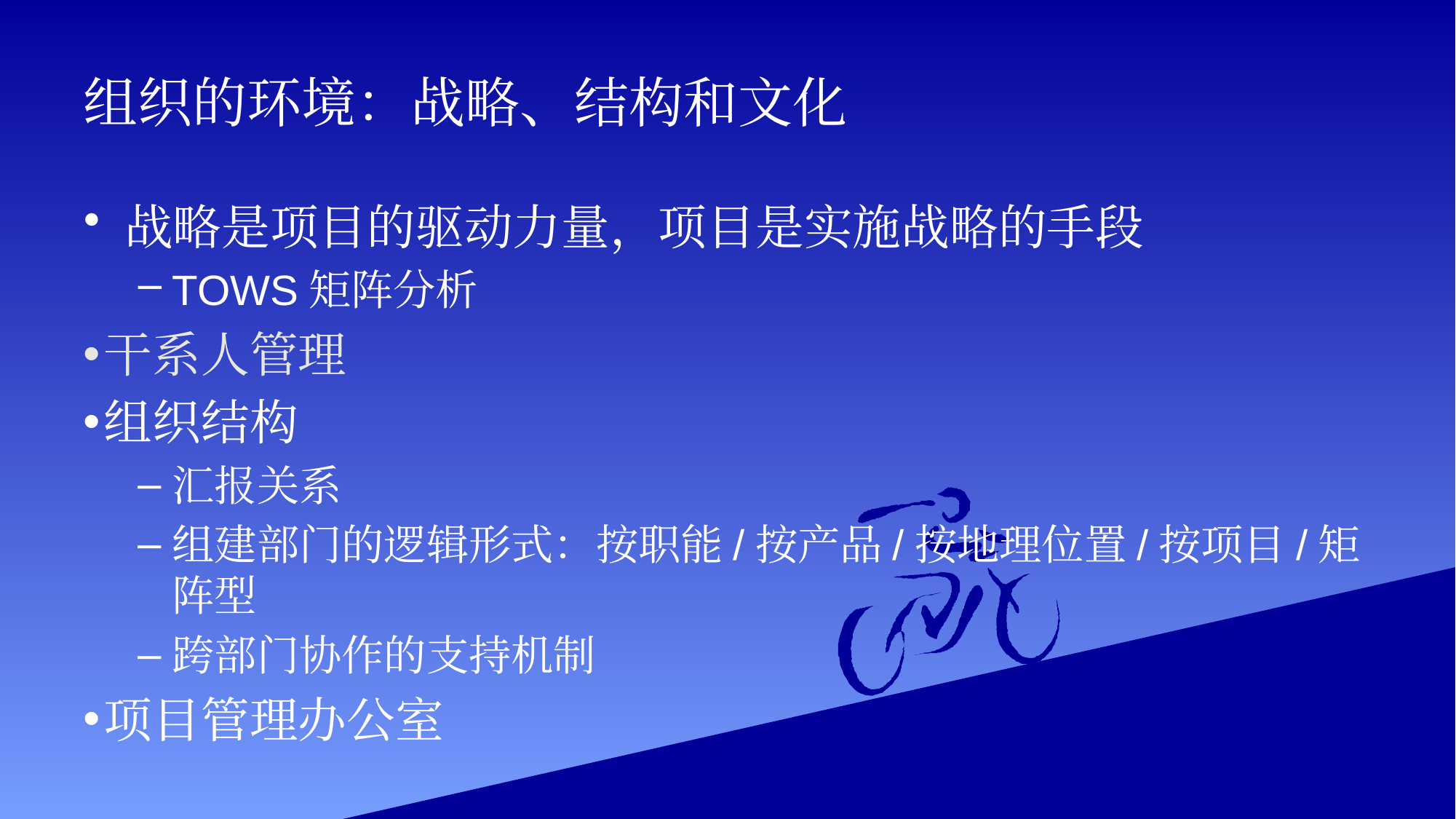

# 组织的环境：战略、结构和文化
战略是项目的驱动力量，项目是实施战略的手段
TOWS矩阵分析
干系人管理
组织结构
汇报关系
组建部门的逻辑形式：按职能/按产品/按地理位置/按项目/矩阵型
跨部门协作的支持机制
项目管理办公室